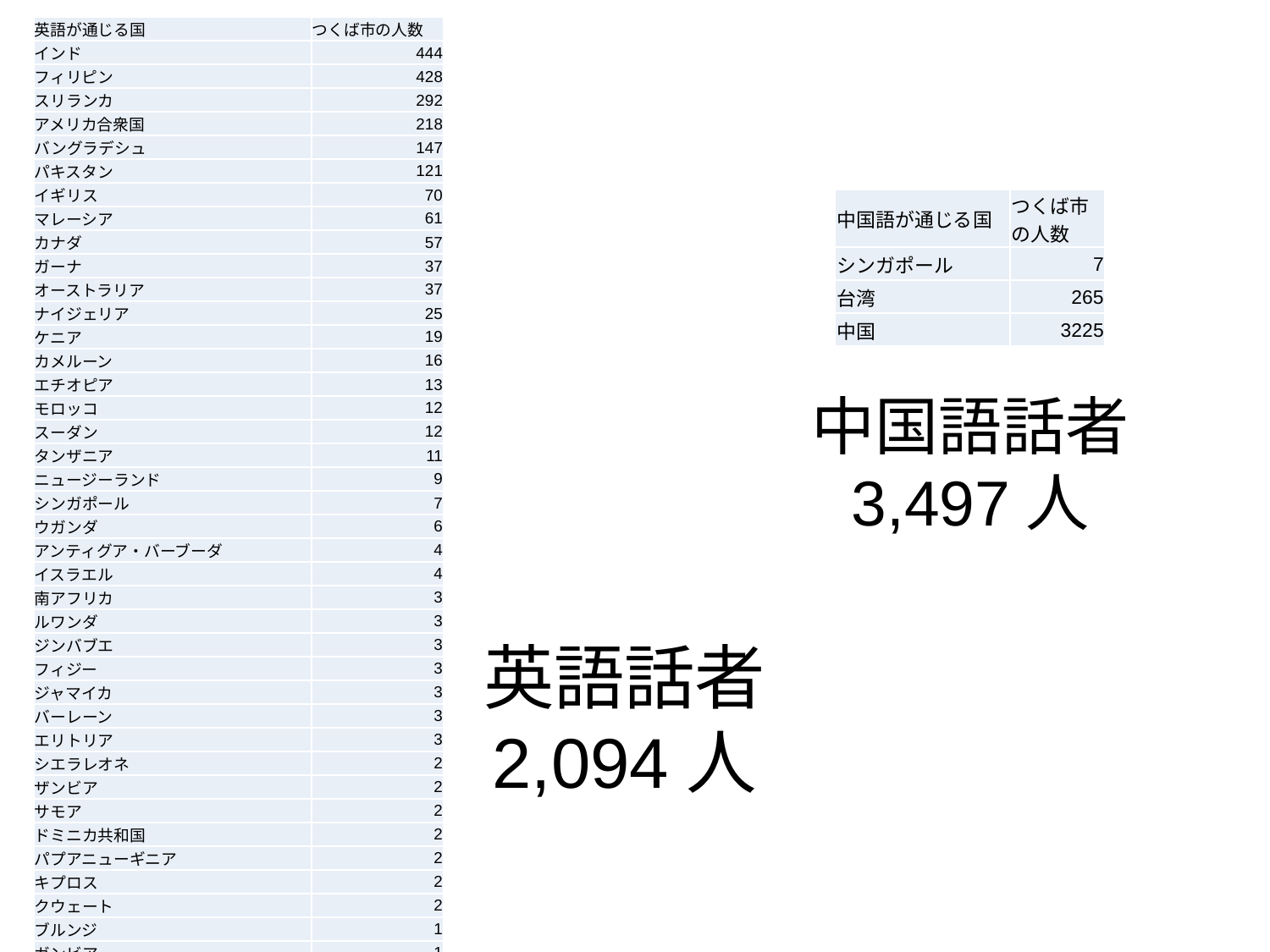

| 英語が通じる国 | つくば市の人数 |
| --- | --- |
| インド | 444 |
| フィリピン | 428 |
| スリランカ | 292 |
| アメリカ合衆国 | 218 |
| バングラデシュ | 147 |
| パキスタン | 121 |
| イギリス | 70 |
| マレーシア | 61 |
| カナダ | 57 |
| ガーナ | 37 |
| オーストラリア | 37 |
| ナイジェリア | 25 |
| ケニア | 19 |
| カメルーン | 16 |
| エチオピア | 13 |
| モロッコ | 12 |
| スーダン | 12 |
| タンザニア | 11 |
| ニュージーランド | 9 |
| シンガポール | 7 |
| ウガンダ | 6 |
| アンティグア・バーブーダ | 4 |
| イスラエル | 4 |
| 南アフリカ | 3 |
| ルワンダ | 3 |
| ジンバブエ | 3 |
| フィジー | 3 |
| ジャマイカ | 3 |
| バーレーン | 3 |
| エリトリア | 3 |
| シエラレオネ | 2 |
| ザンビア | 2 |
| サモア | 2 |
| ドミニカ共和国 | 2 |
| パプアニューギニア | 2 |
| キプロス | 2 |
| クウェート | 2 |
| ブルンジ | 1 |
| ガンビア | 1 |
| ガイアナ | 1 |
| レソト王国 | 1 |
| 南スーダン | 1 |
| アイルランド | 1 |
| ソロモン諸島 | 1 |
| トリニダード・トバゴ | 1 |
| バヌアツ | 1 |
| 中国語が通じる国 | つくば市の人数 |
| --- | --- |
| シンガポール | 7 |
| 台湾 | 265 |
| 中国 | 3225 |
中国語話者
3,497人
英語話者
2,094人